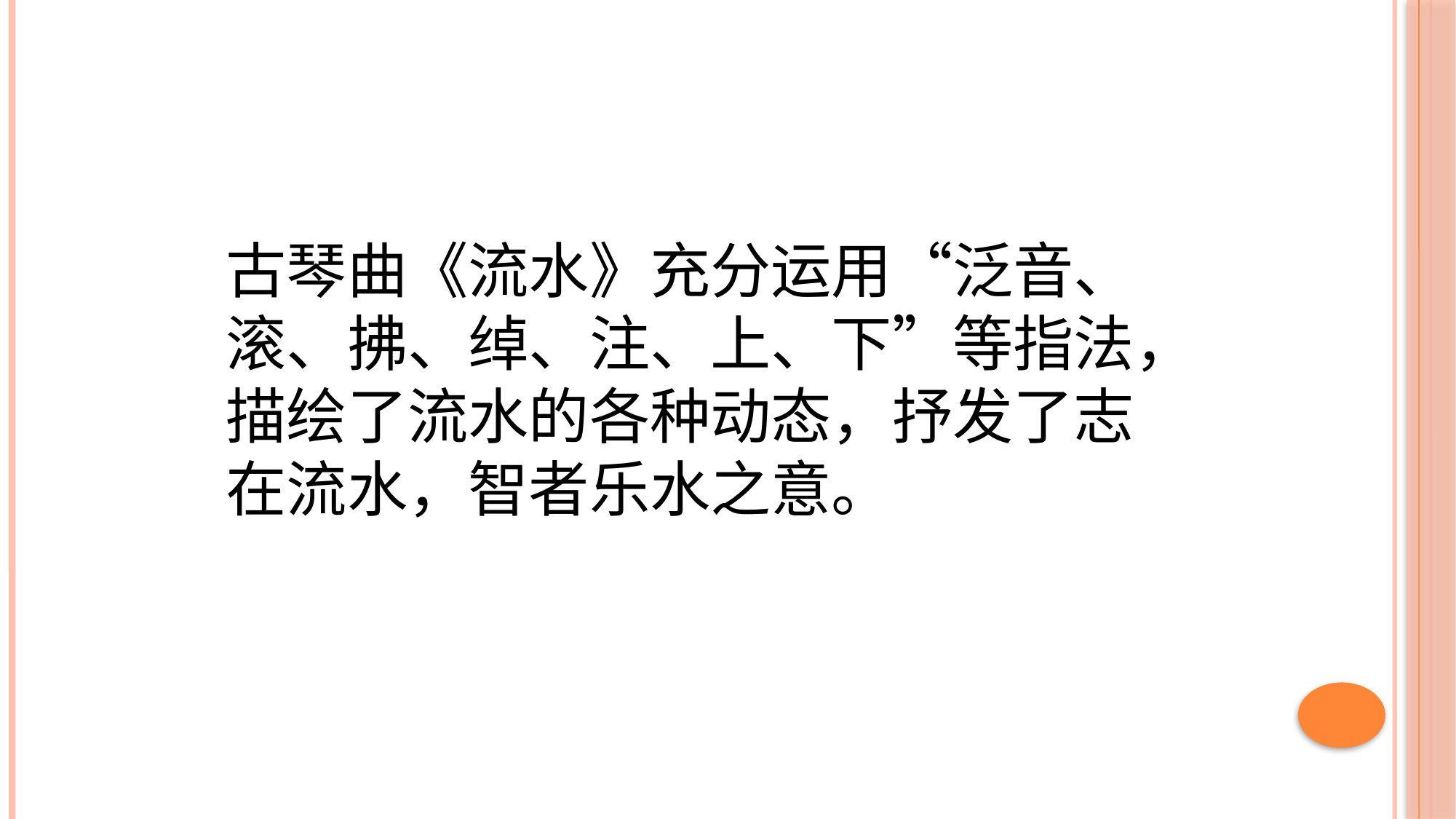

古琴曲《流水》充分运用“泛音、滚、拂、绰、注、上、下”等指法，描绘了流水的各种动态，抒发了志在流水，智者乐水之意。